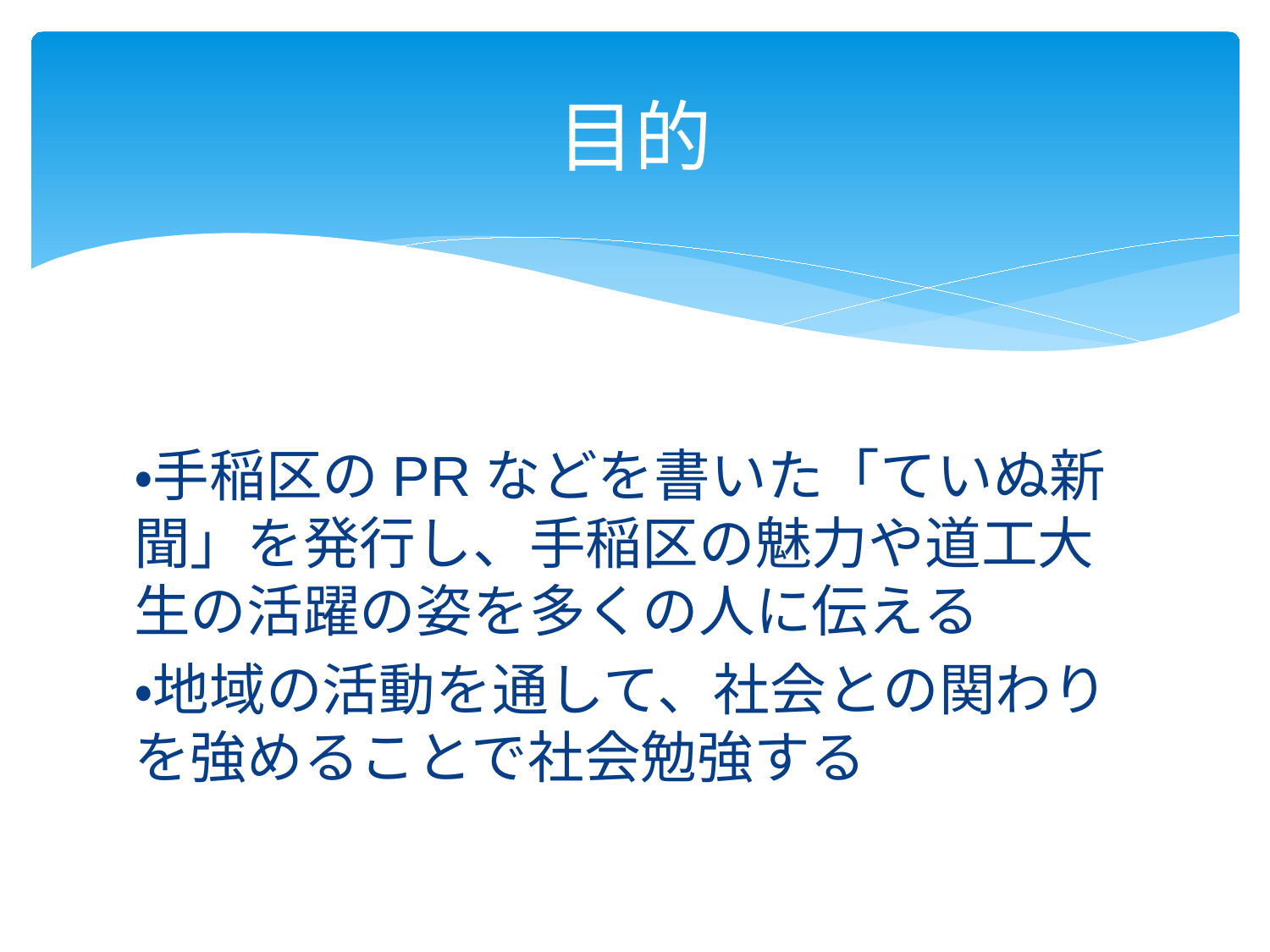

# 目的

・手稲区のPRなどを書いた「ていぬ新聞」を発行し、手稲区の魅力や道工大生の活躍の姿を多くの人に伝える
・地域の活動を通して、社会との関わりを強めることで社会勉強する